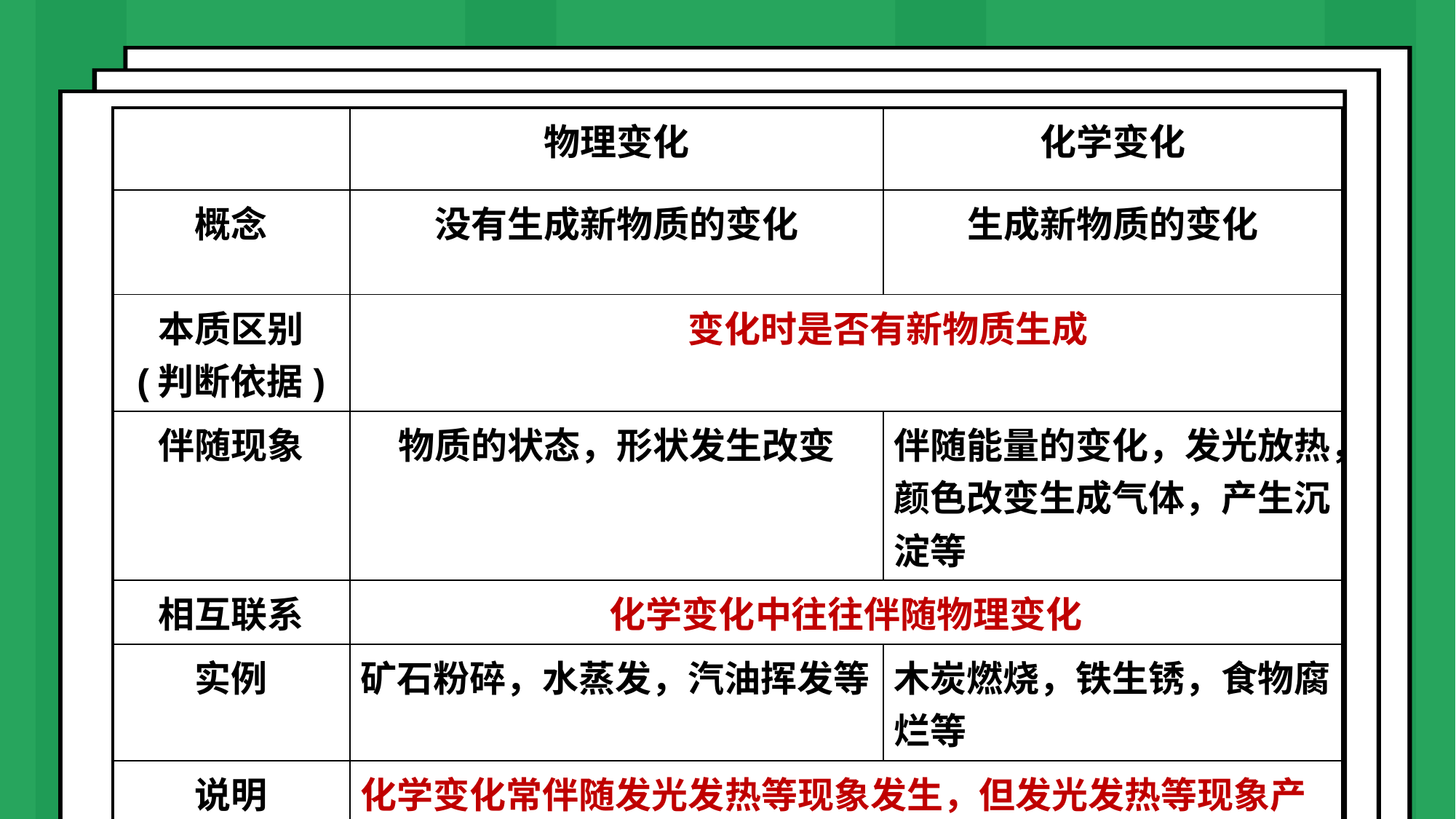

|  | 物理变化 | 化学变化 |
| --- | --- | --- |
| 概念 | 没有生成新物质的变化 | 生成新物质的变化 |
| 本质区别 (判断依据) | 变化时是否有新物质生成 |  |
| 伴随现象 | 物质的状态，形状发生改变 | 伴随能量的变化，发光放热，颜色改变生成气体，产生沉淀等 |
| 相互联系 | 化学变化中往往伴随物理变化 |  |
| 实例 | 矿石粉碎，水蒸发，汽油挥发等 | 木炭燃烧，铁生锈，食物腐烂等 |
| 说明 | 化学变化常伴随发光发热等现象发生，但发光发热等现象产生的变化却不一定是化学变化 |  |